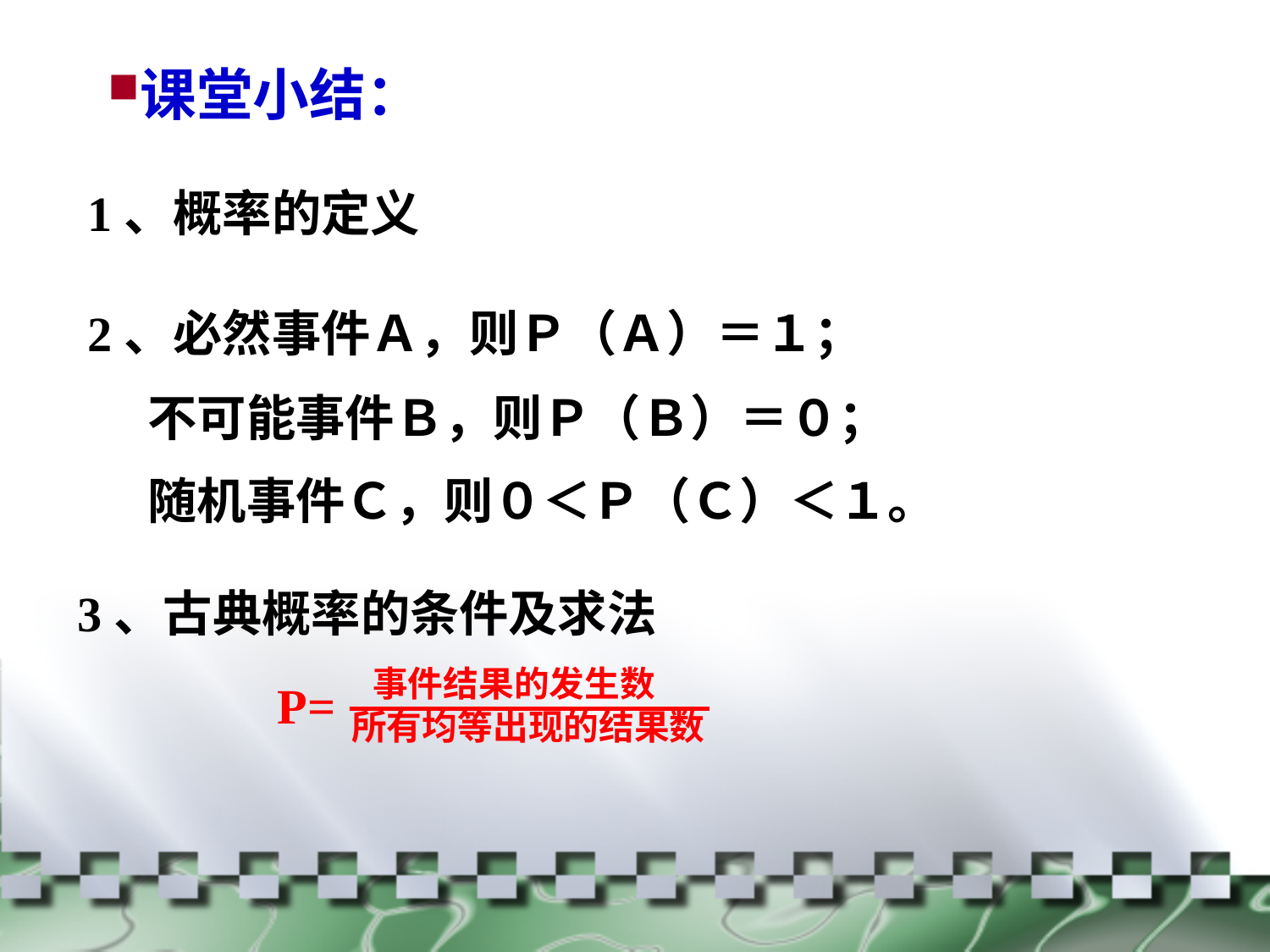

课堂小结：
1、概率的定义
2、必然事件Ａ，则Ｐ（Ａ）＝１；
　 不可能事件Ｂ，则Ｐ（Ｂ）＝０；
　 随机事件Ｃ，则０＜Ｐ（Ｃ）＜１。
3、古典概率的条件及求法
事件结果的发生数
所有均等出现的结果数

P=